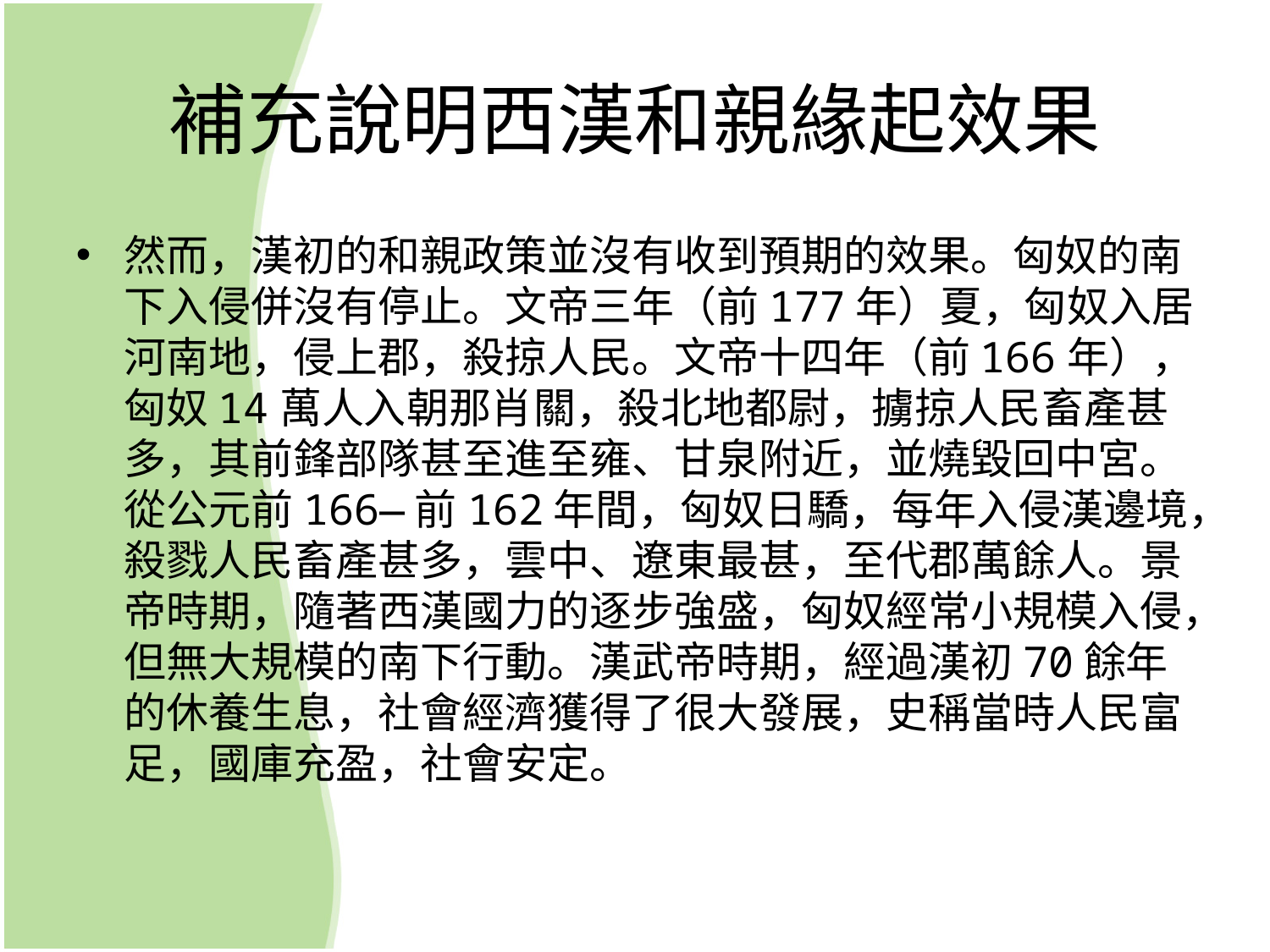

# 補充說明西漢和親緣起效果
然而，漢初的和親政策並沒有收到預期的效果。匈奴的南下入侵併沒有停止。文帝三年（前177年）夏，匈奴入居河南地，侵上郡，殺掠人民。文帝十四年（前166年），匈奴14萬人入朝那肖關，殺北地都尉，擄掠人民畜產甚多，其前鋒部隊甚至進至雍、甘泉附近，並燒毀回中宮。從公元前166—前162年間，匈奴日驕，每年入侵漢邊境，殺戮人民畜產甚多，雲中、遼東最甚，至代郡萬餘人。景帝時期，隨著西漢國力的逐步強盛，匈奴經常小規模入侵，但無大規模的南下行動。漢武帝時期，經過漢初70餘年的休養生息，社會經濟獲得了很大發展，史稱當時人民富足，國庫充盈，社會安定。